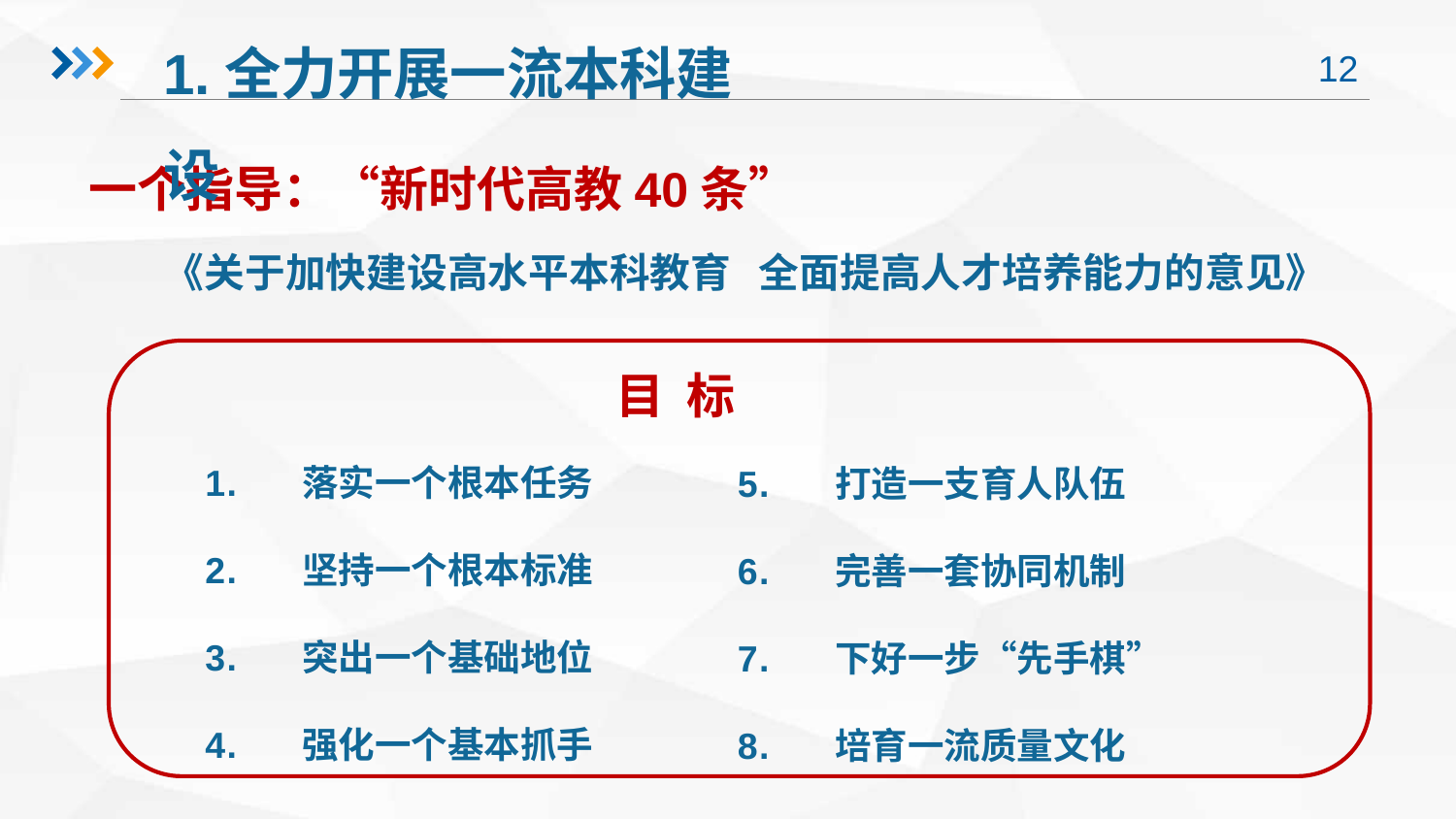

1.全力开展一流本科建设
一个指导：“新时代高教40条”
《关于加快建设高水平本科教育   全面提高人才培养能力的意见》
目  标

打造一支育人队伍
完善一套协同机制
下好一步“先手棋”
培育一流质量文化
落实一个根本任务
坚持一个根本标准
突出一个基础地位
强化一个基本抓手